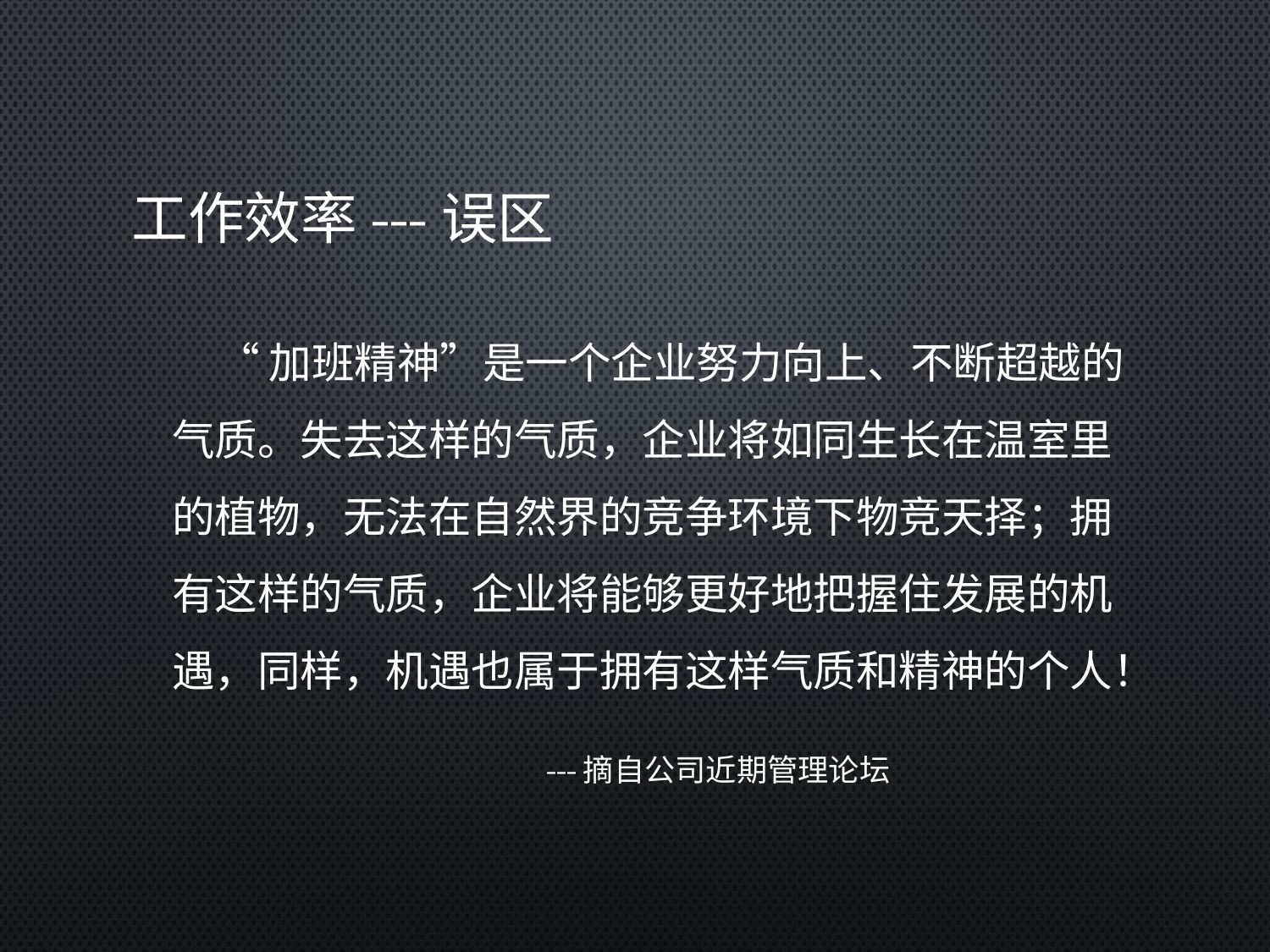

# 工作效率---误区
         “加班精神”是一个企业努力向上、不断超越的气质。失去这样的气质，企业将如同生长在温室里的植物，无法在自然界的竞争环境下物竞天择；拥有这样的气质，企业将能够更好地把握住发展的机遇，同样，机遇也属于拥有这样气质和精神的个人！
                                   ---摘自公司近期管理论坛